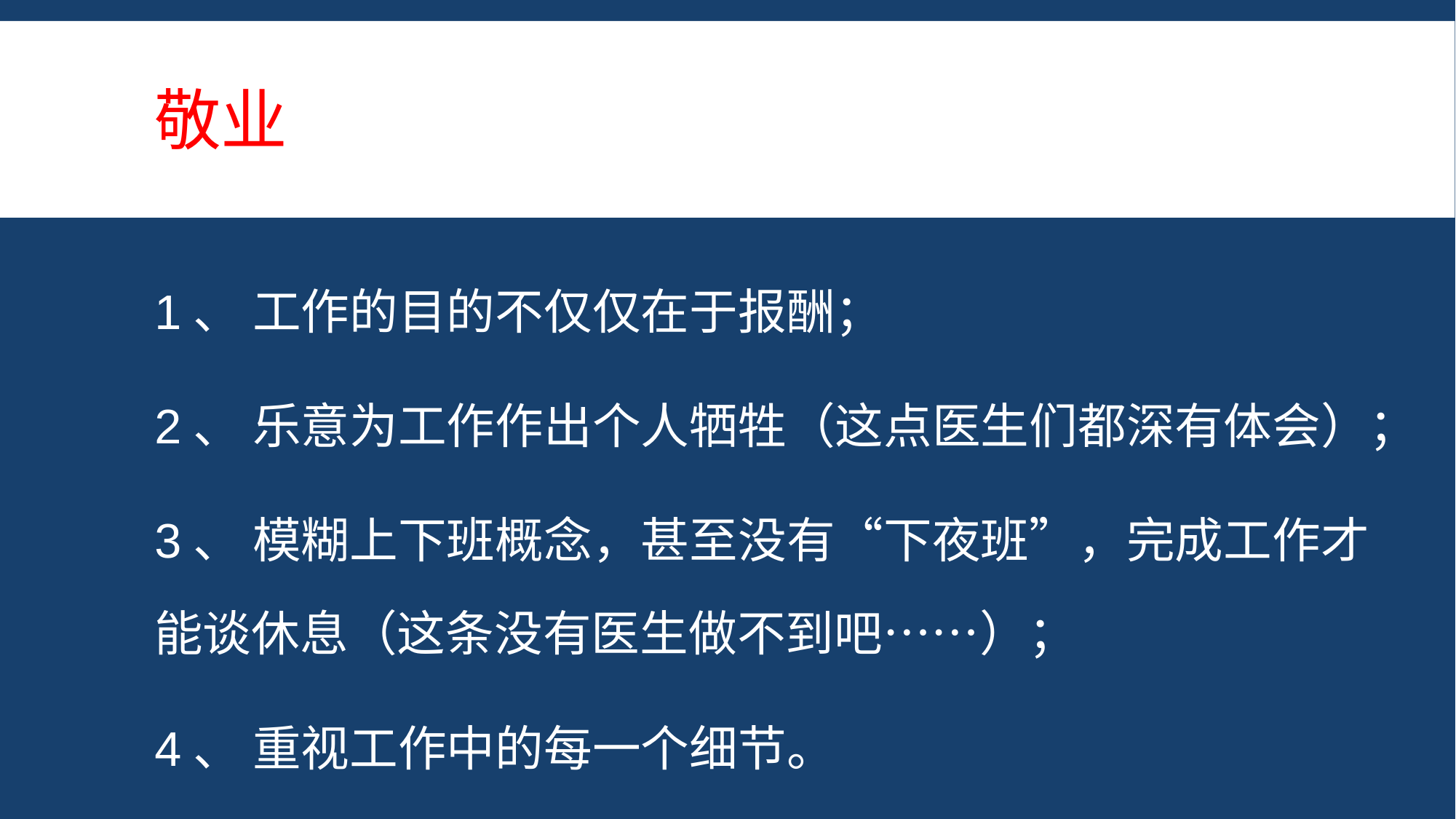

# 敬业
1、 工作的目的不仅仅在于报酬；
2、 乐意为工作作出个人牺牲（这点医生们都深有体会）；
3、 模糊上下班概念，甚至没有“下夜班”，完成工作才能谈休息（这条没有医生做不到吧……）；
4、 重视工作中的每一个细节。